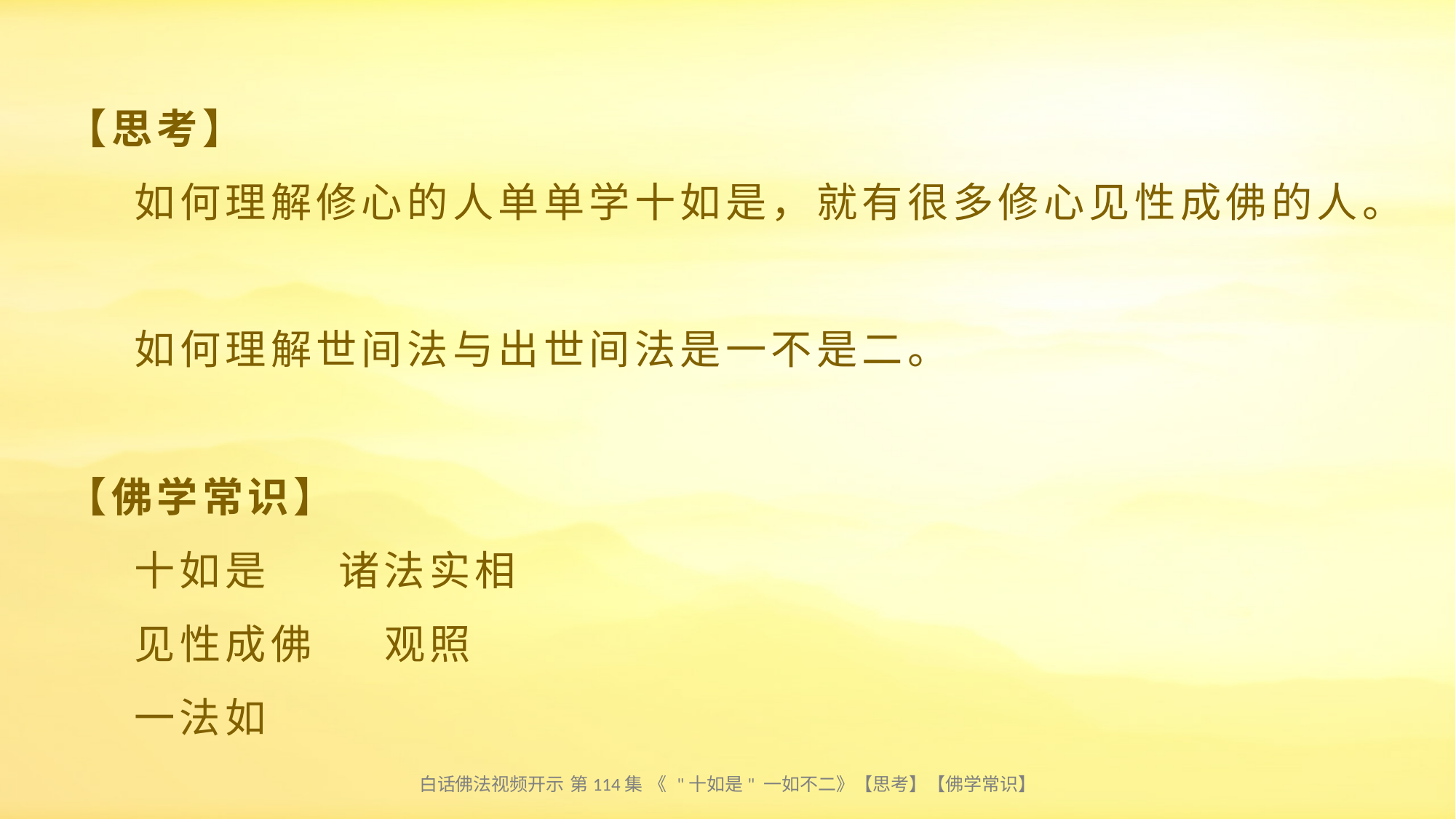

# 【思考】 如何理解修心的人单单学十如是，就有很多修心见性成佛的人。 如何理解世间法与出世间法是一不是二。 【佛学常识】 十如是     诸法实相 见性成佛     观照 一法如
白话佛法视频开示 第114集 《 "十如是" 一如不二》【思考】【佛学常识】